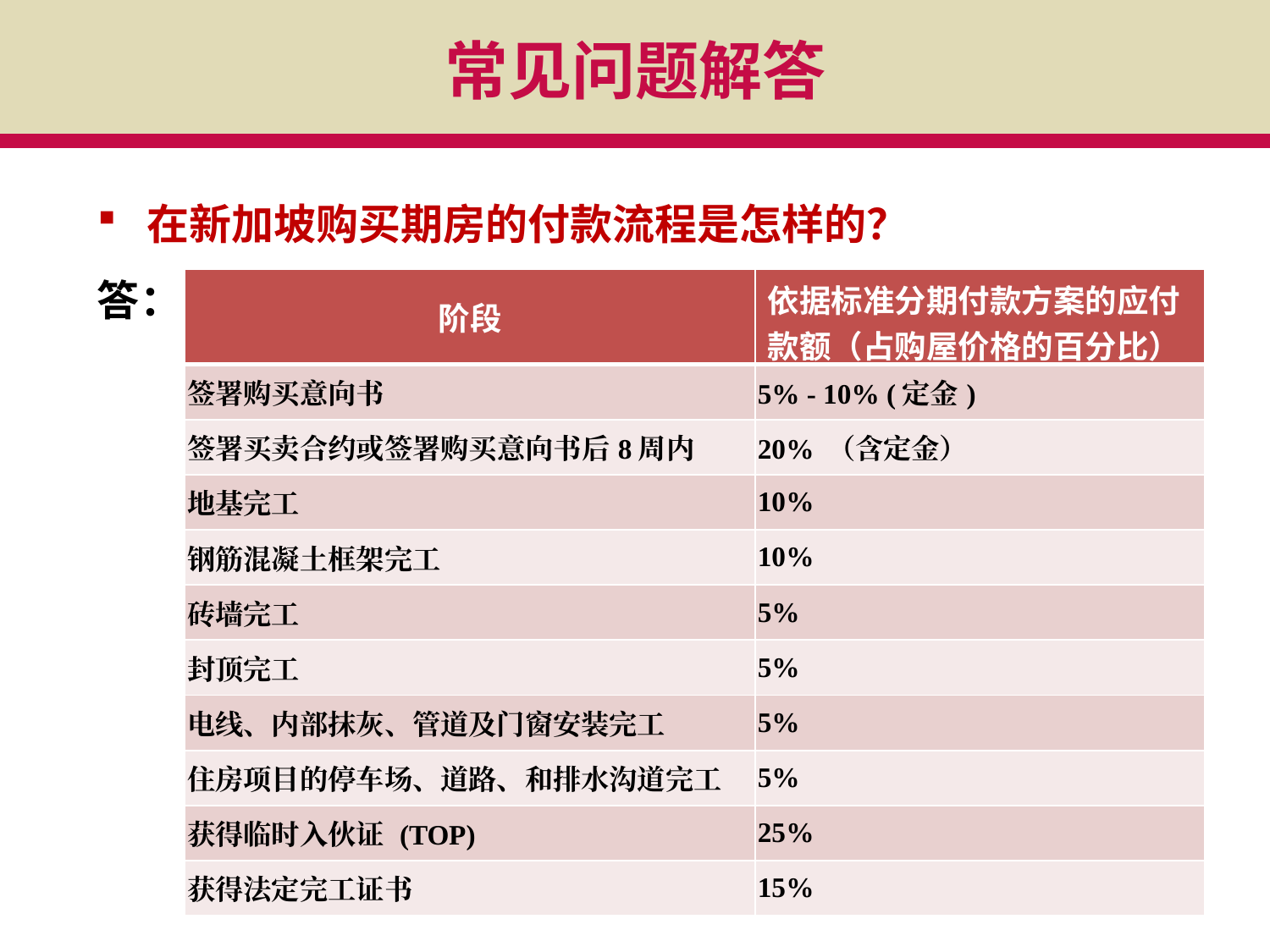

常见问题解答

 在新加坡购买期房的付款流程是怎样的？
答：
| 阶段 | 依据标准分期付款方案的应付款额（占购屋价格的百分比） |
| --- | --- |
| 签署购买意向书 | 5% - 10% (定金) |
| 签署买卖合约或签署购买意向书后8周内 | 20% （含定金） |
| 地基完工 | 10% |
| 钢筋混凝土框架完工 | 10% |
| 砖墙完工 | 5% |
| 封顶完工 | 5% |
| 电线、内部抹灰、管道及门窗安装完工 | 5% |
| 住房项目的停车场、道路、和排水沟道完工 | 5% |
| 获得临时入伙证 (TOP) | 25% |
| 获得法定完工证书 | 15% |